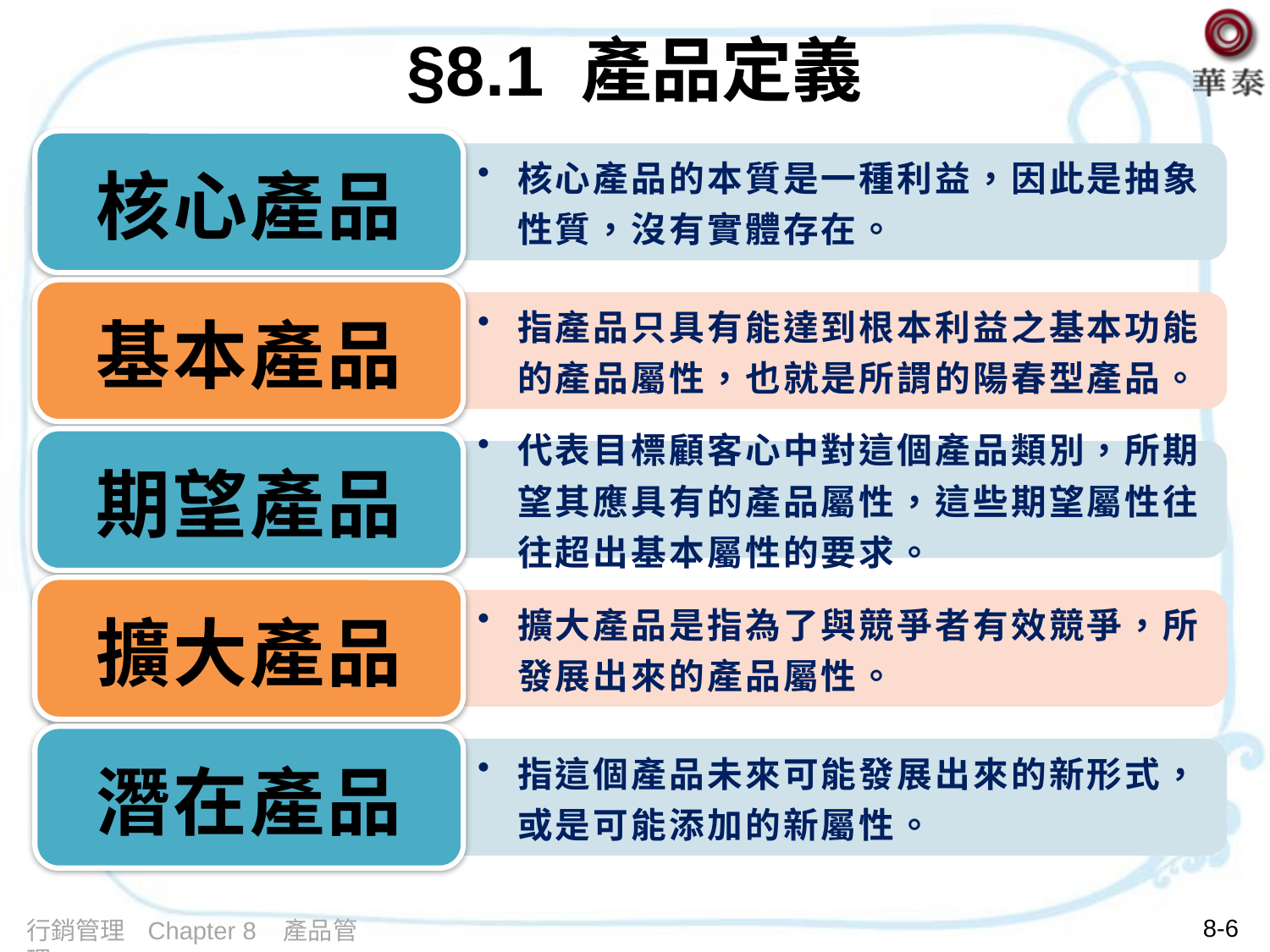

# §8.1 產品定義
核心產品
核心產品的本質是一種利益，因此是抽象性質，沒有實體存在。
基本產品
指產品只具有能達到根本利益之基本功能的產品屬性，也就是所謂的陽春型產品。
期望產品
代表目標顧客心中對這個產品類別，所期望其應具有的產品屬性，這些期望屬性往往超出基本屬性的要求。
擴大產品
擴大產品是指為了與競爭者有效競爭，所發展出來的產品屬性。
潛在產品
指這個產品未來可能發展出來的新形式，或是可能添加的新屬性。
8-6
行銷管理   Chapter 8   產品管理